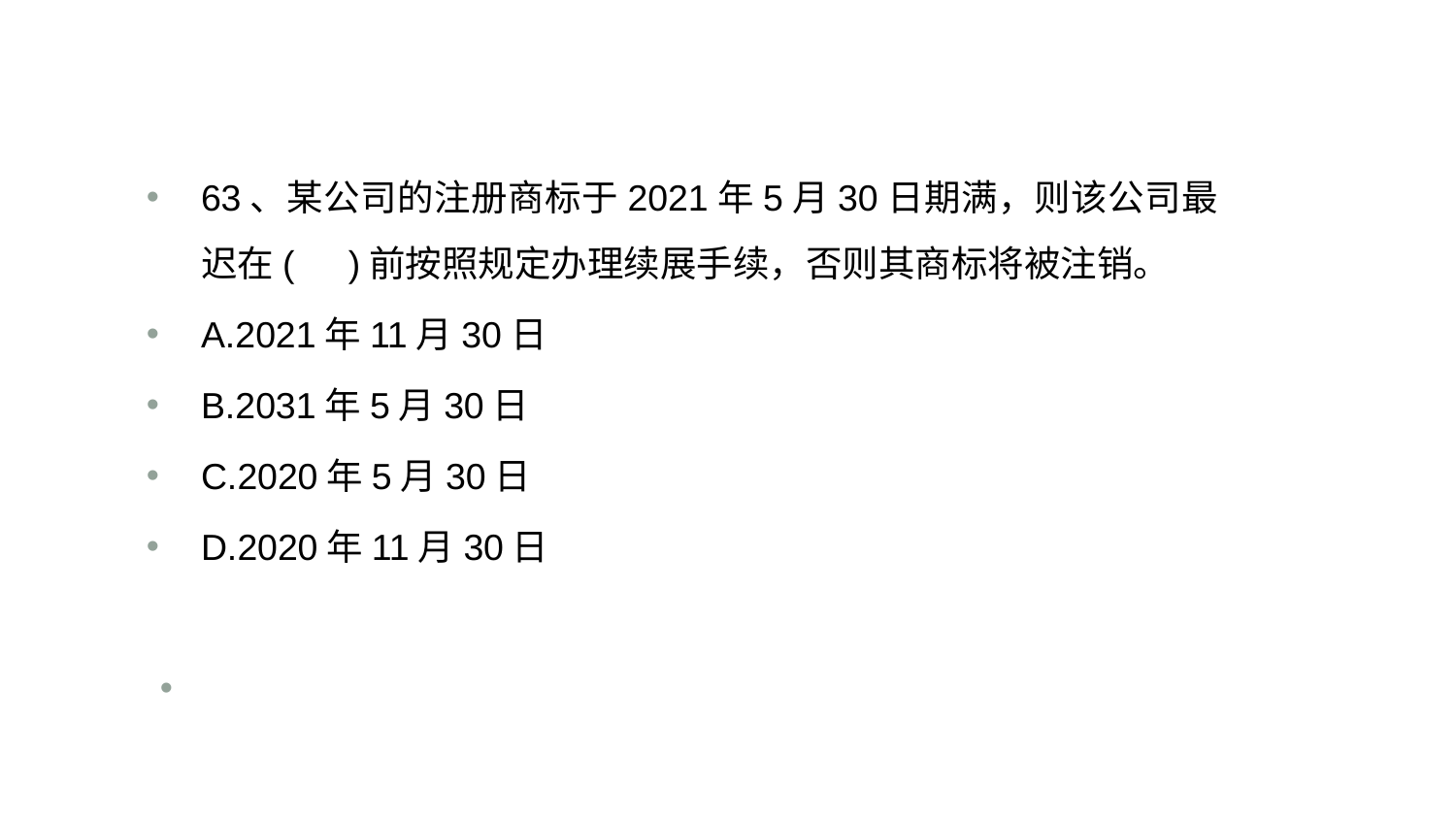

#
63、某公司的注册商标于2021年5月30日期满，则该公司最迟在(　)前按照规定办理续展手续，否则其商标将被注销。
A.2021年11月30日
B.2031年5月30日
C.2020年5月30日
D.2020年11月30日